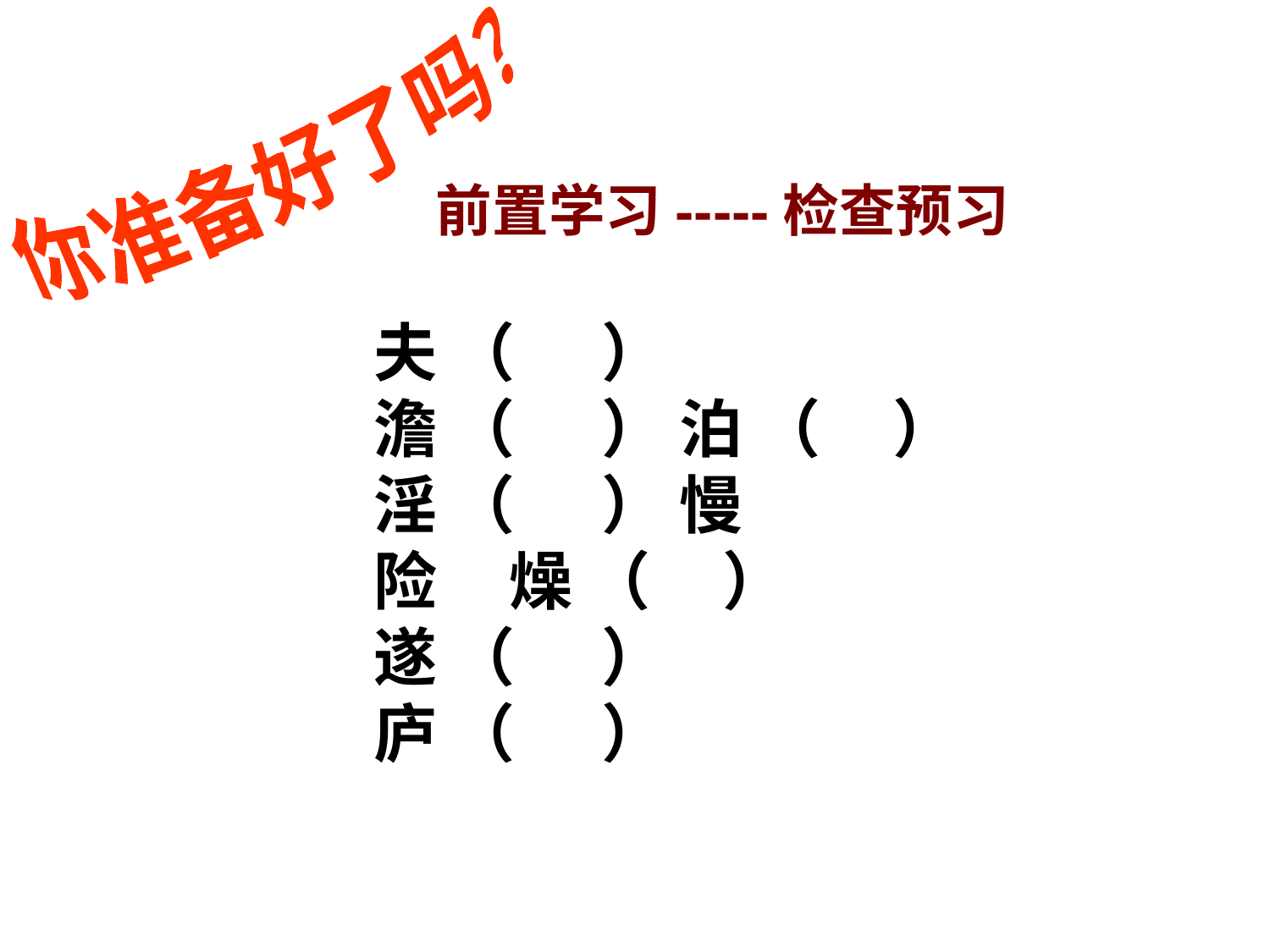

你准备好了吗？
前置学习-----检查预习
夫 （      ）
澹 （      ） 泊 （     ）
淫 （      ） 慢
险     燥 （     ）
遂 （      ）
庐 （      ）